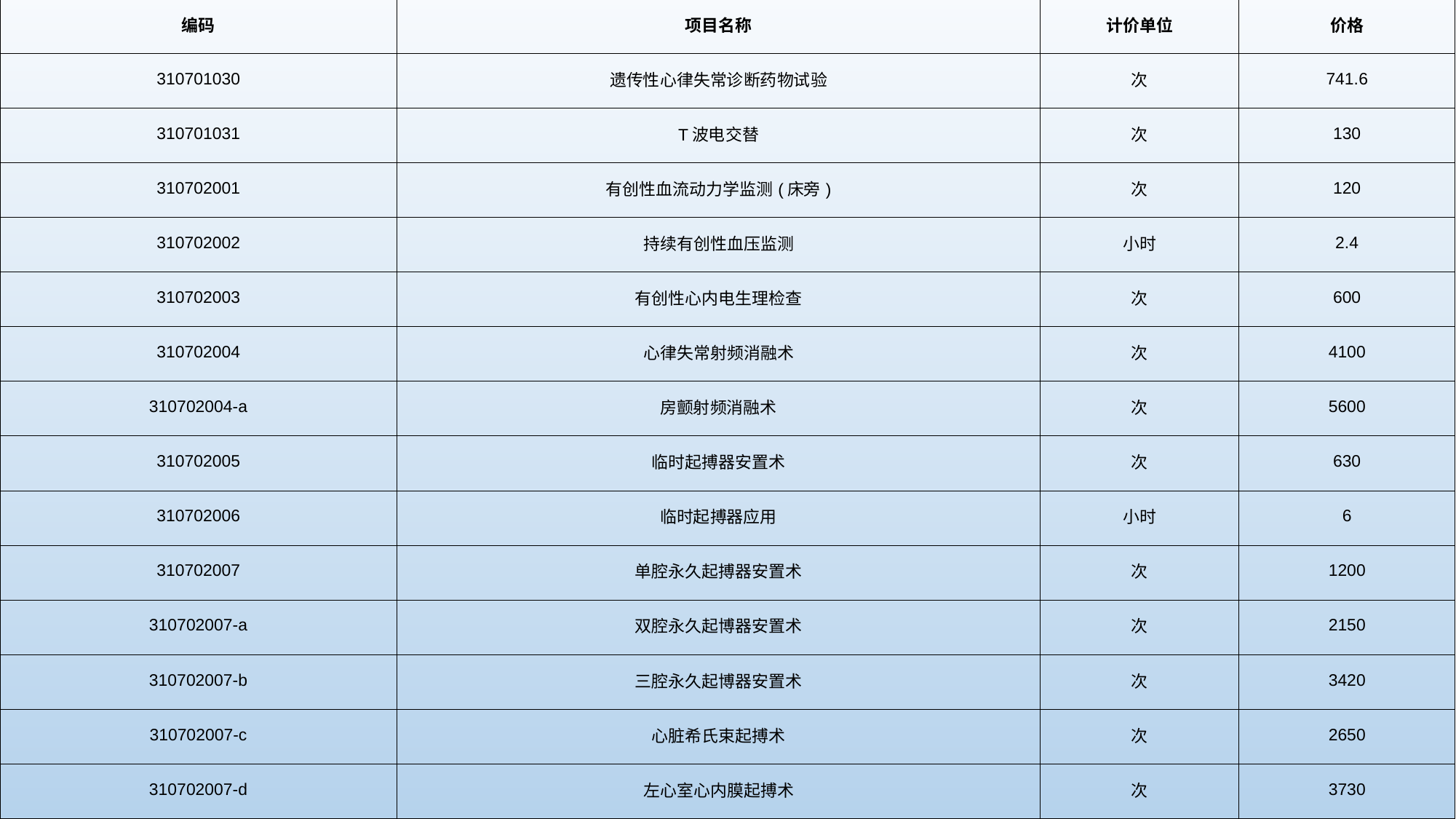

| 编码 | 项目名称 | 计价单位 | 价格 |
| --- | --- | --- | --- |
| 310701030 | 遗传性心律失常诊断药物试验 | 次 | 741.6 |
| 310701031 | T波电交替 | 次 | 130 |
| 310702001 | 有创性血流动力学监测(床旁) | 次 | 120 |
| 310702002 | 持续有创性血压监测 | 小时 | 2.4 |
| 310702003 | 有创性心内电生理检查 | 次 | 600 |
| 310702004 | 心律失常射频消融术 | 次 | 4100 |
| 310702004-a | 房颤射频消融术 | 次 | 5600 |
| 310702005 | 临时起搏器安置术 | 次 | 630 |
| 310702006 | 临时起搏器应用 | 小时 | 6 |
| 310702007 | 单腔永久起搏器安置术 | 次 | 1200 |
| 310702007-a | 双腔永久起博器安置术 | 次 | 2150 |
| 310702007-b | 三腔永久起博器安置术 | 次 | 3420 |
| 310702007-c | 心脏希氏束起搏术 | 次 | 2650 |
| 310702007-d | 左心室心内膜起搏术 | 次 | 3730 |